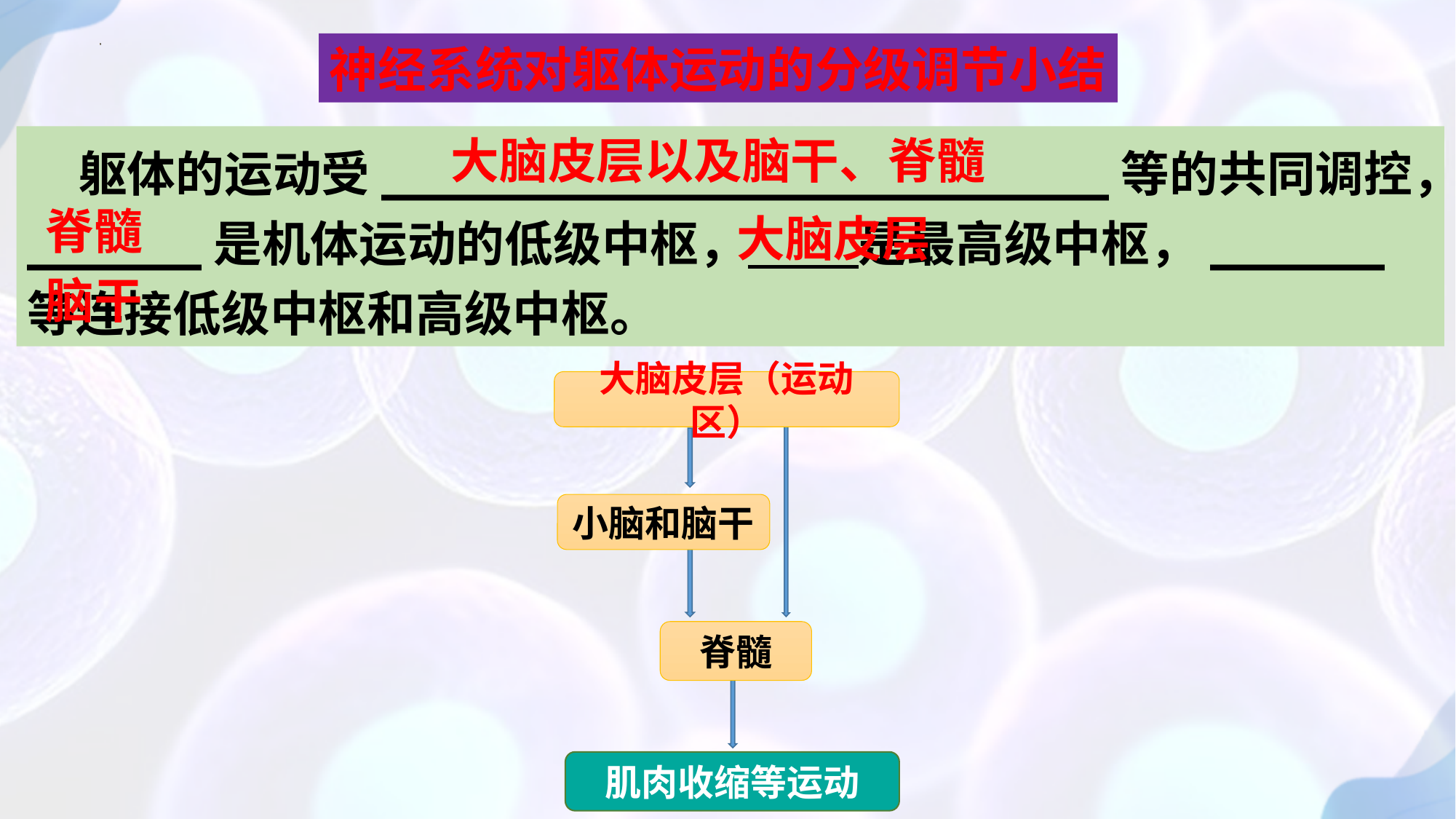

神经系统对躯体运动的分级调节小结
大脑皮层以及脑干、脊髓
    躯体的运动受_________________________等的共同调控，______是机体运动的低级中枢，          是最高级中枢，______等连接低级中枢和高级中枢。
脊髓
大脑皮层
脑干
大脑皮层（运动区）

小脑和脑干

脊髓

肌肉收缩等运动